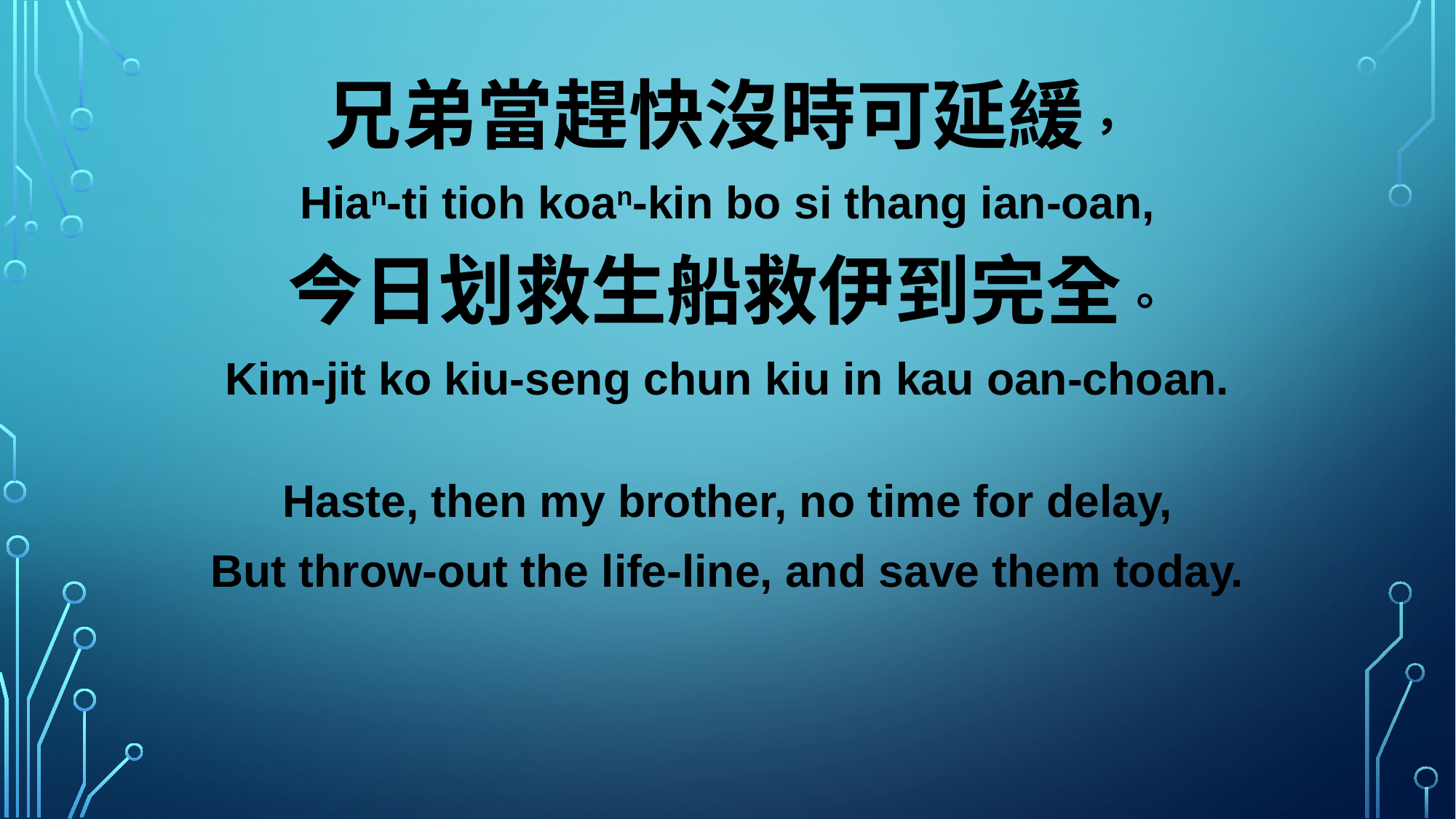

兄弟當趕快沒時可延緩，
Hian-ti tioh koan-kin bo si thang ian-oan,
今日划救生船救伊到完全。
Kim-jit ko kiu-seng chun kiu in kau oan-choan.

Haste, then my brother, no time for delay,
But throw-out the life-line, and save them today.